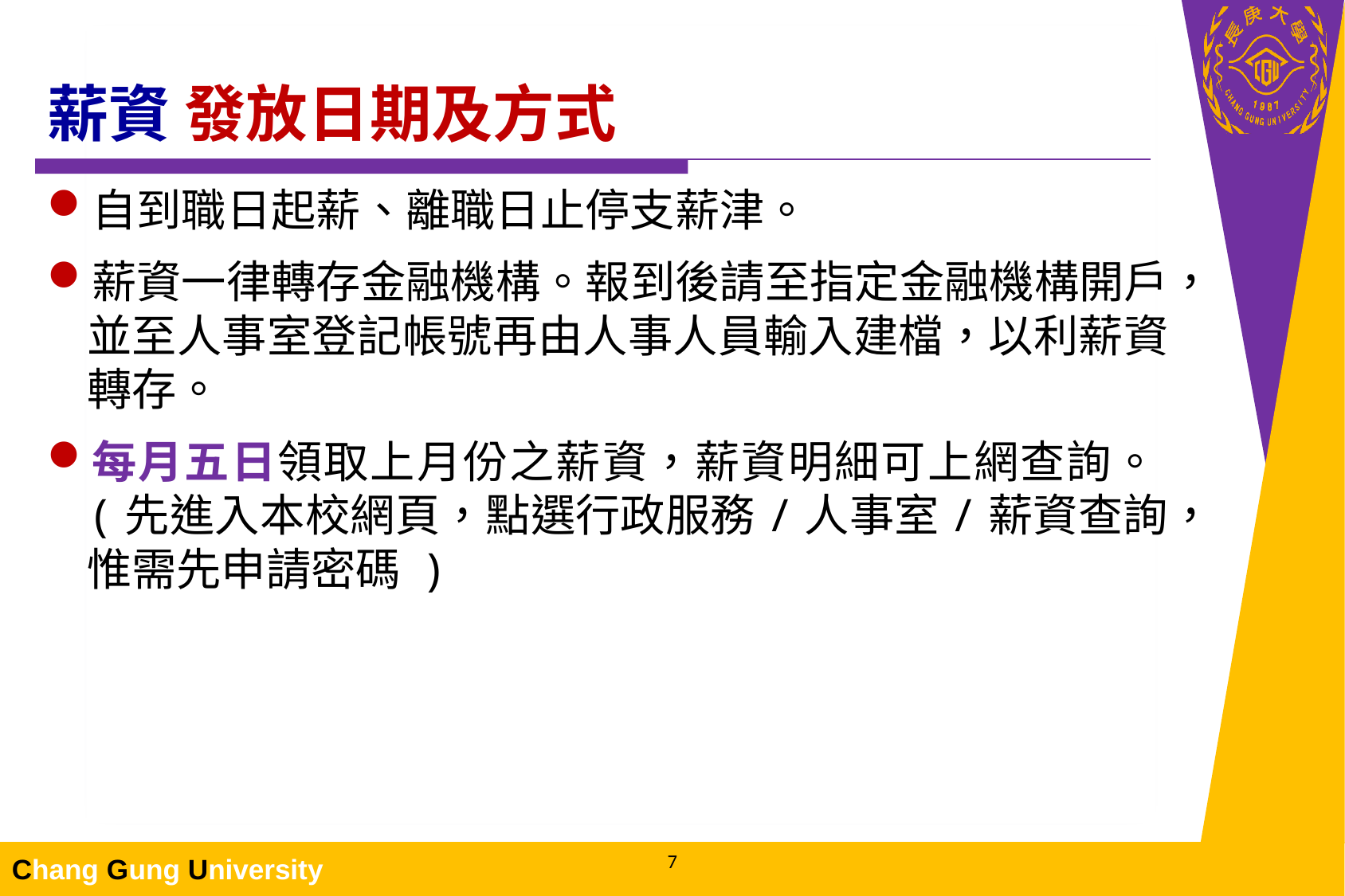

# 薪資 發放日期及方式
自到職日起薪、離職日止停支薪津。
薪資一律轉存金融機構。報到後請至指定金融機構開戶，並至人事室登記帳號再由人事人員輸入建檔，以利薪資轉存。
每月五日領取上月份之薪資，薪資明細可上網查詢。(先進入本校網頁，點選行政服務/人事室/薪資查詢，惟需先申請密碼 )
7